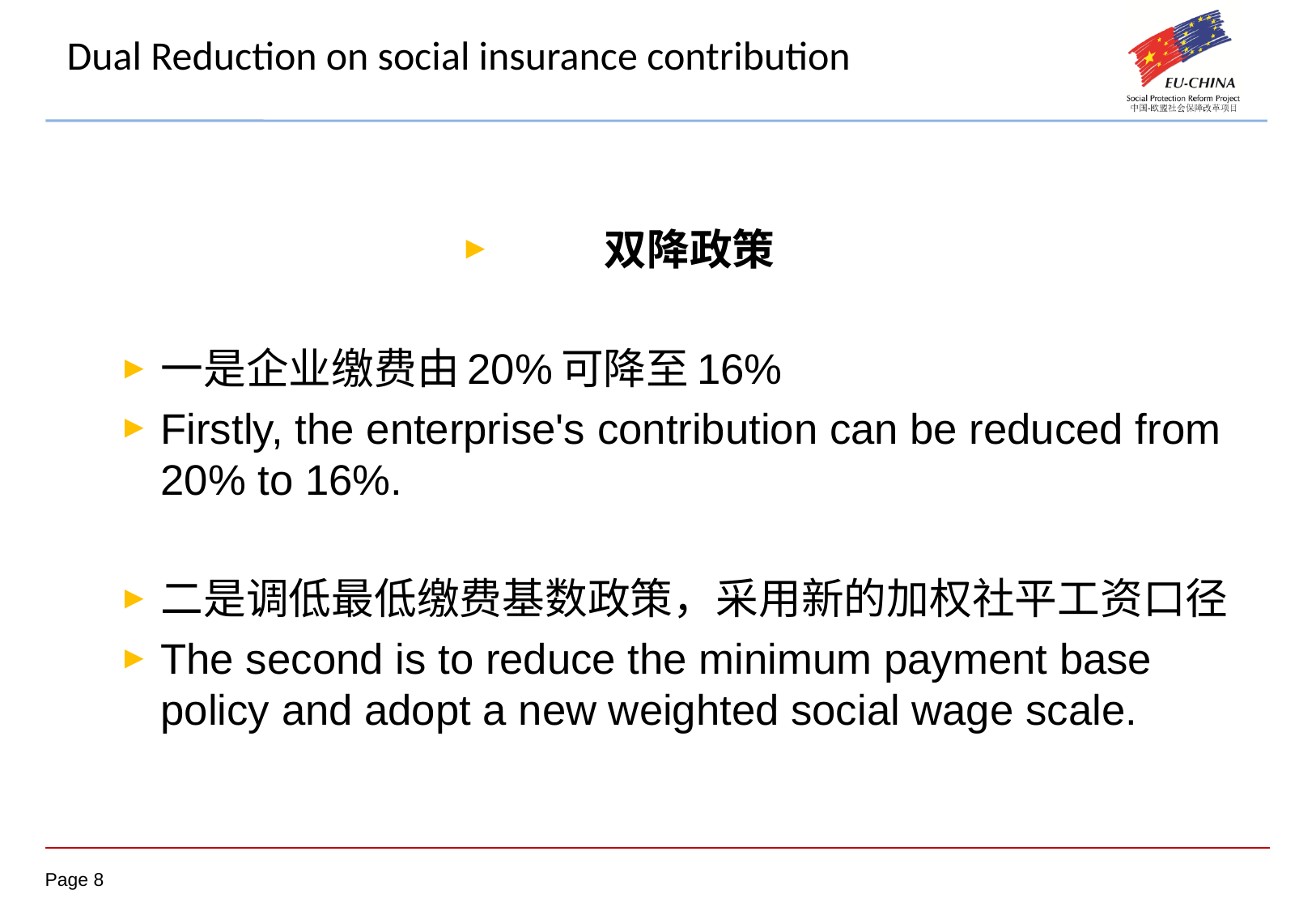

# Dual Reduction on social insurance contribution
双降政策

一是企业缴费由20%可降至16%
Firstly, the enterprise's contribution can be reduced from 20% to 16%.

二是调低最低缴费基数政策，采用新的加权社平工资口径
The second is to reduce the minimum payment base policy and adopt a new weighted social wage scale.